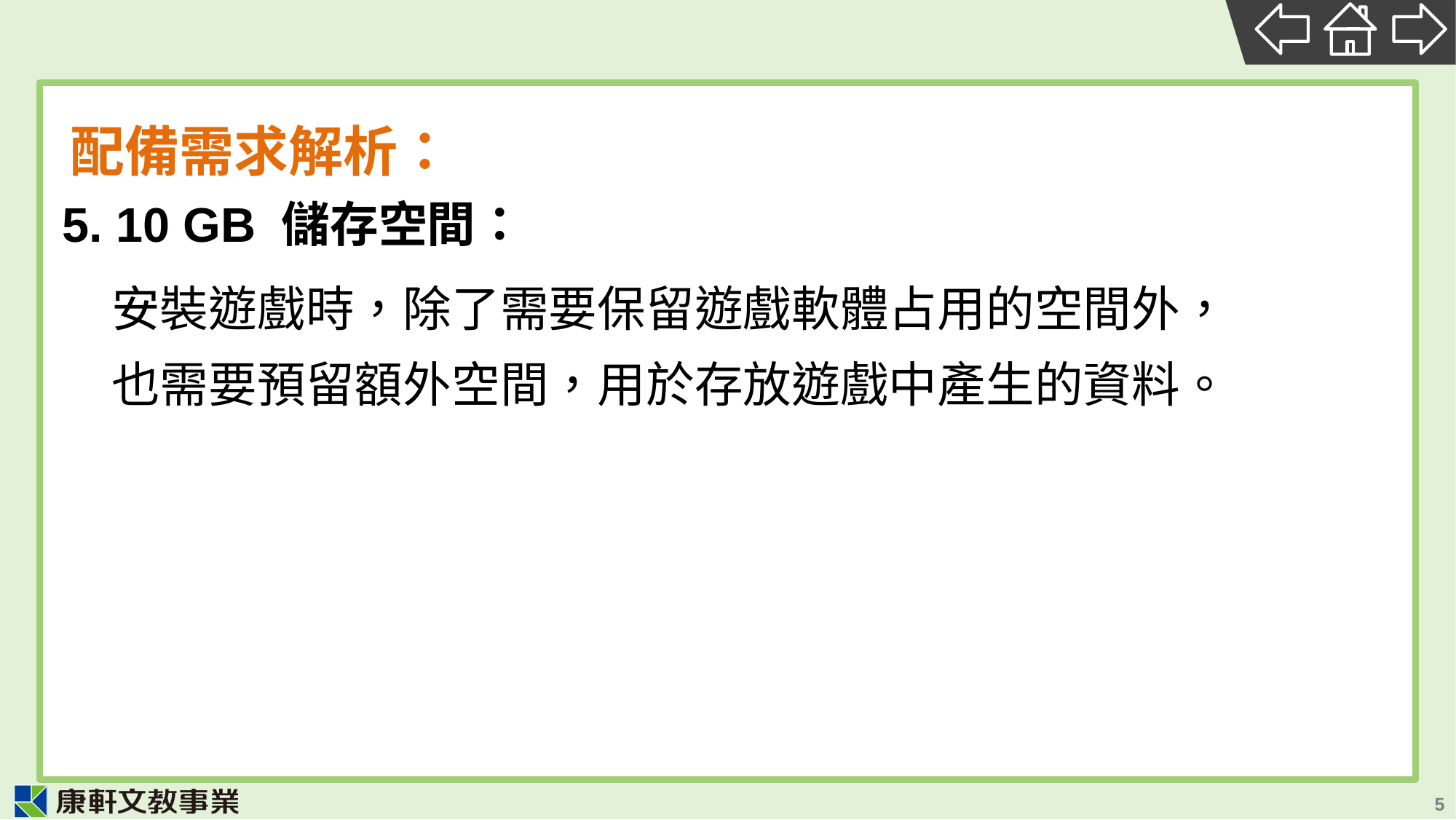

配備需求解析：
5. 10 GB 儲存空間：
安裝遊戲時，除了需要保留遊戲軟體占用的空間外，
也需要預留額外空間，用於存放遊戲中產生的資料。
5